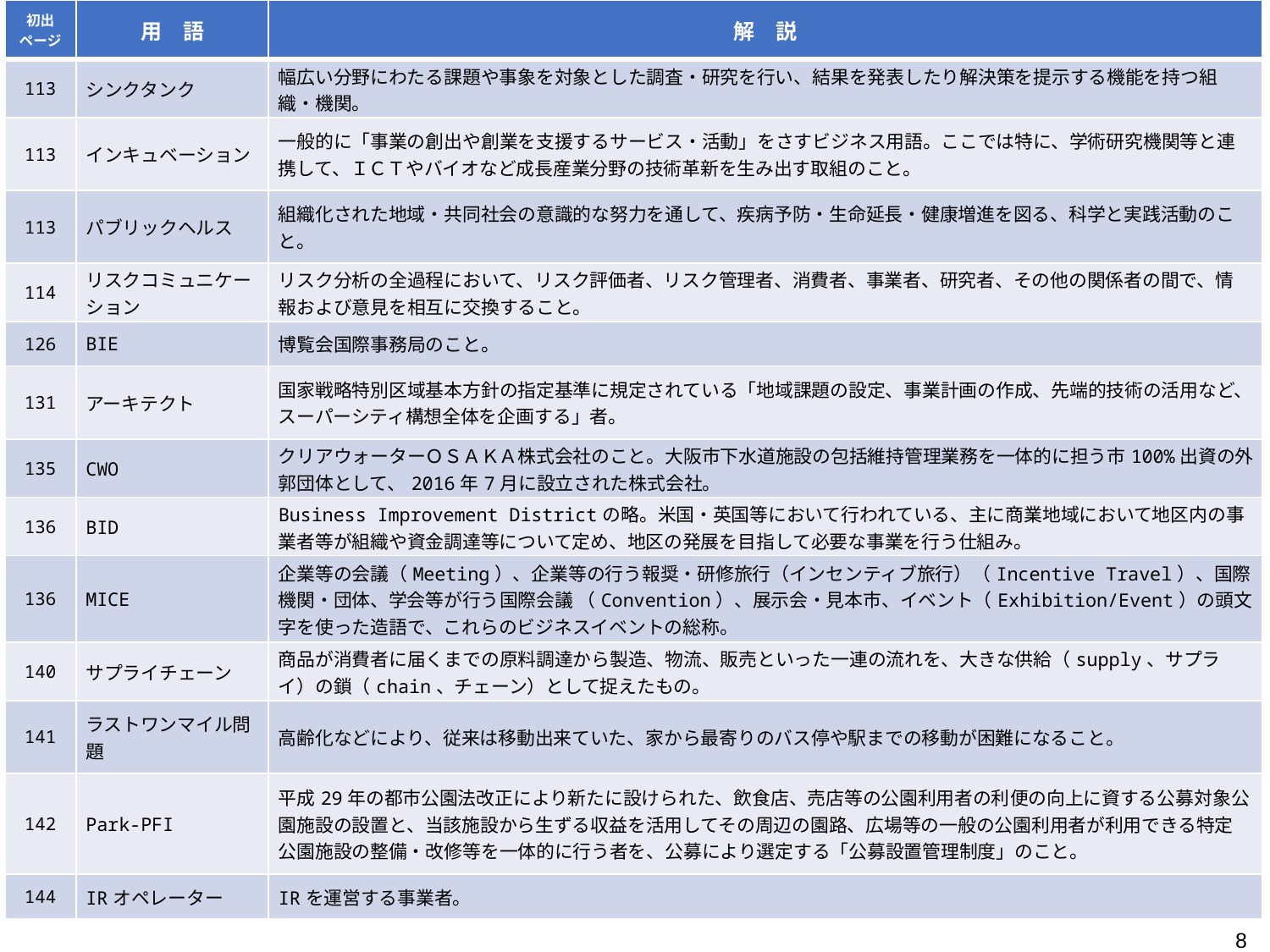

| 初出 ページ | 用　語 | 解　説 |
| --- | --- | --- |
| 113 | シンクタンク | 幅広い分野にわたる課題や事象を対象とした調査・研究を行い、結果を発表したり解決策を提示する機能を持つ組織・機関。 |
| 113 | インキュベーション | 一般的に「事業の創出や創業を支援するサービス・活動」をさすビジネス用語。ここでは特に、学術研究機関等と連携して、ＩＣＴやバイオなど成長産業分野の技術革新を生み出す取組のこと。 |
| 113 | パブリックヘルス | 組織化された地域・共同社会の意識的な努力を通して、疾病予防・生命延長・健康増進を図る、科学と実践活動のこと。 |
| 114 | リスクコミュニケーション | リスク分析の全過程において、リスク評価者、リスク管理者、消費者、事業者、研究者、その他の関係者の間で、情報および意見を相互に交換すること。 |
| 126 | BIE | 博覧会国際事務局のこと。 |
| 131 | アーキテクト | 国家戦略特別区域基本方針の指定基準に規定されている「地域課題の設定、事業計画の作成、先端的技術の活用など、スーパーシティ構想全体を企画する」者。 |
| 135 | CWO | クリアウォーターＯＳＡＫＡ株式会社のこと。大阪市下水道施設の包括維持管理業務を一体的に担う市100%出資の外郭団体として、2016年7月に設立された株式会社。 |
| 136 | BID | Business Improvement Districtの略。⽶国・英国等において⾏われている、主に商業地域において地区内の事業者等が組織や資⾦調達等について定め、地区の発展を⽬指して必要な事業を⾏う仕組み。 |
| 136 | MICE | 企業等の会議（Meeting）、企業等の行う報奨・研修旅行（インセンティブ旅行）（Incentive Travel）、国際機関・団体、学会等が行う国際会議 （Convention）、展示会・見本市、イベント（Exhibition/Event）の頭文字を使った造語で、これらのビジネスイベントの総称。 |
| 140 | サプライチェーン | 商品が消費者に届くまでの原料調達から製造、物流、販売といった一連の流れを、大きな供給（supply、サプライ）の鎖（chain、チェーン）として捉えたもの。 |
| 141 | ラストワンマイル問題 | 高齢化などにより、従来は移動出来ていた、家から最寄りのバス停や駅までの移動が困難になること。 |
| 142 | Park-PFI | 平成29年の都市公園法改正により新たに設けられた、飲食店、売店等の公園利用者の利便の向上に資する公募対象公園施設の設置と、当該施設から生ずる収益を活用してその周辺の園路、広場等の一般の公園利用者が利用できる特定公園施設の整備・改修等を一体的に行う者を、公募により選定する「公募設置管理制度」のこと。 |
| 144 | IRオペレーター | IRを運営する事業者。 |
8